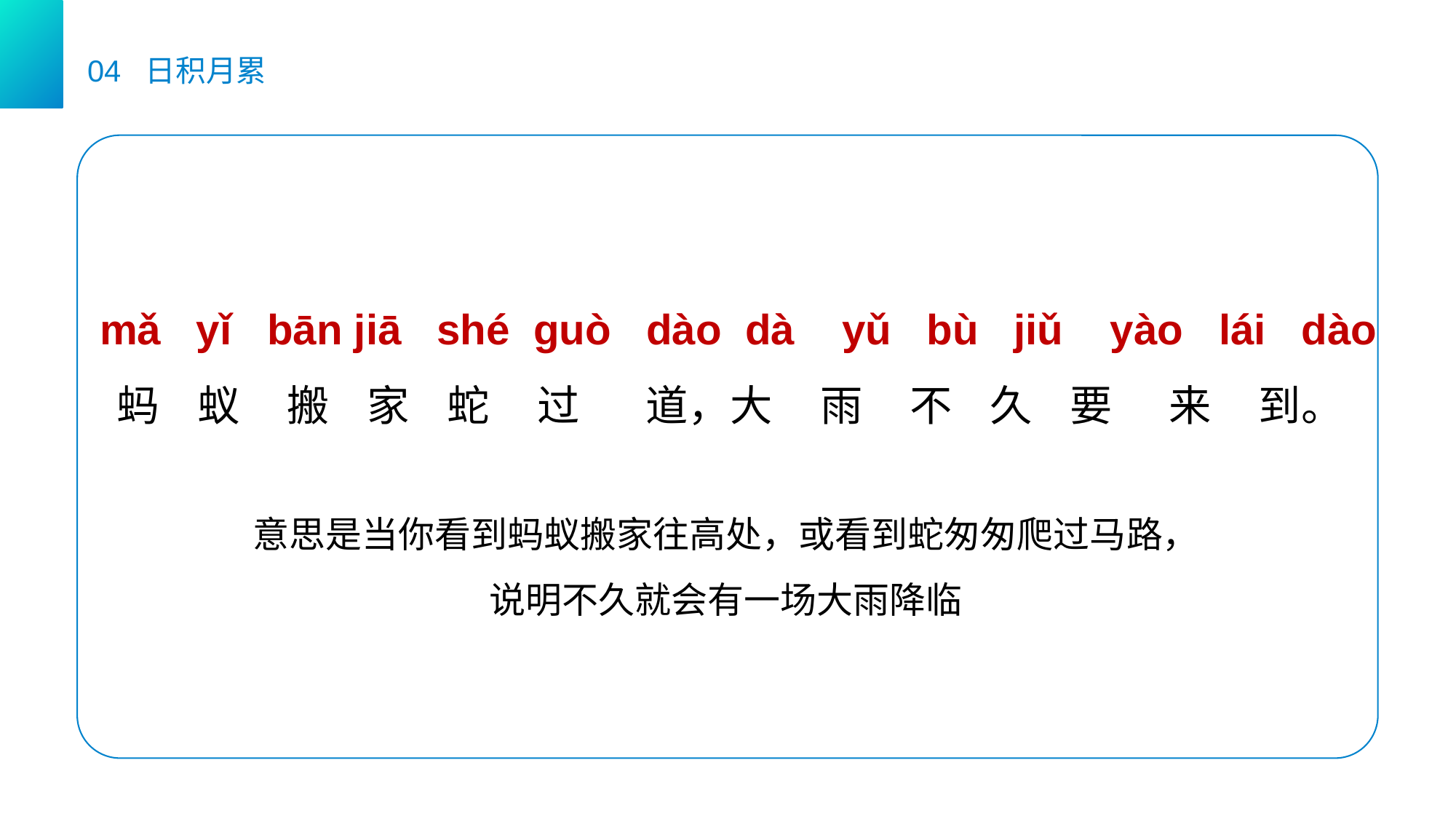

04  日积月累

 mǎ   yǐ   bān jiā   shé  guò   dào  dà    yǔ   bù   jiǔ    yào   lái   dào
  蚂    蚁     搬    家    蛇     过       道，大     雨     不    久    要      来     到。
意思是当你看到蚂蚁搬家往高处，或看到蛇匆匆爬过马路，
说明不久就会有一场大雨降临